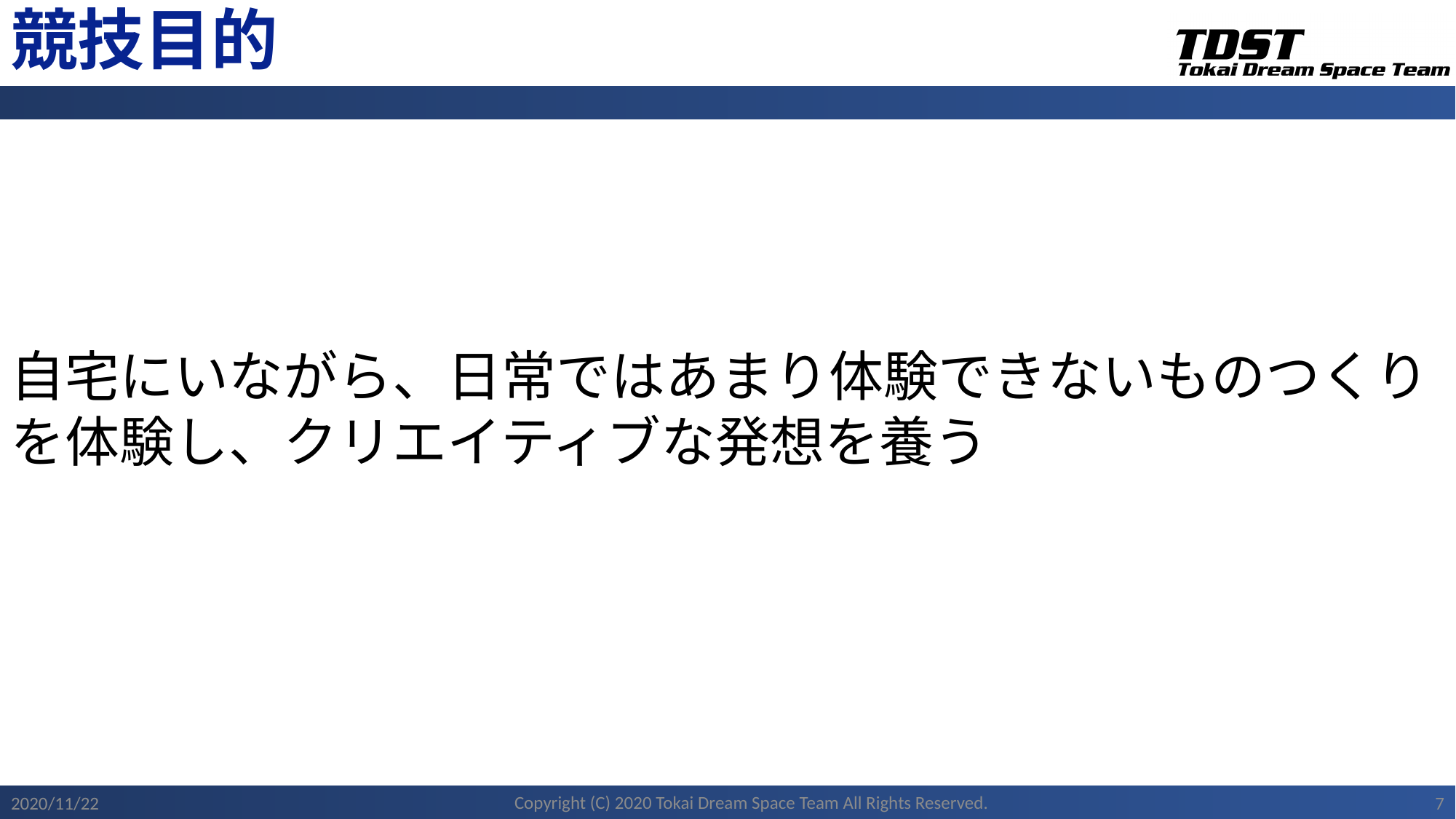

# 競技目的
自宅にいながら、日常ではあまり体験できないものつくりを体験し、クリエイティブな発想を養う
Copyright (C) 2020 Tokai Dream Space Team All Rights Reserved.
2020/11/22
7